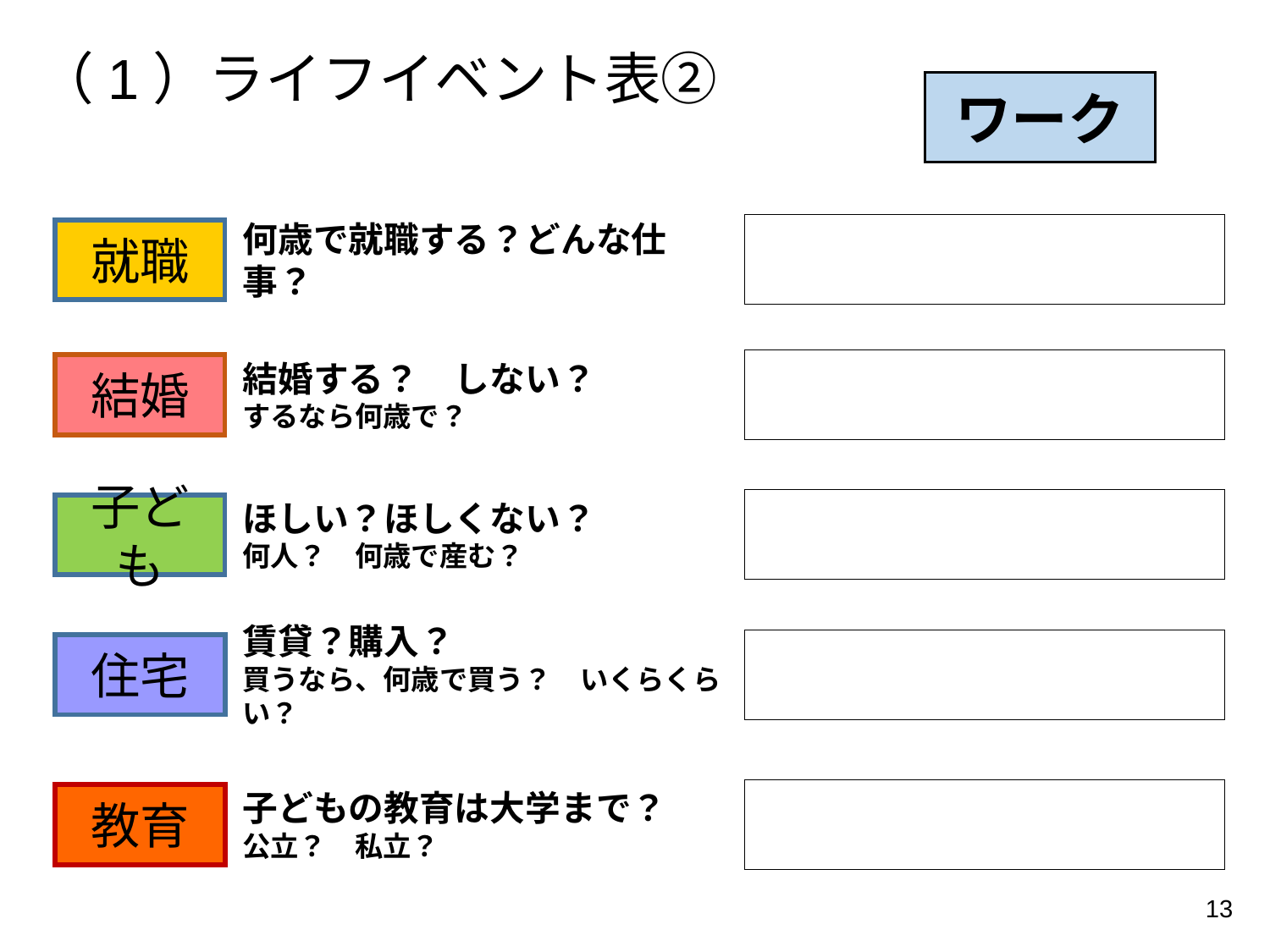

（1）ライフイベント表②
ワーク
何歳で就職する？どんな仕事？

就職
結婚する？　しない？
するなら何歳で？

結婚
ほしい？ほしくない？
何人？　何歳で産む？

子ども
賃貸？購入？
買うなら、何歳で買う？　いくらくらい？

住宅

子どもの教育は大学まで？
公立？　私立？
教育
13